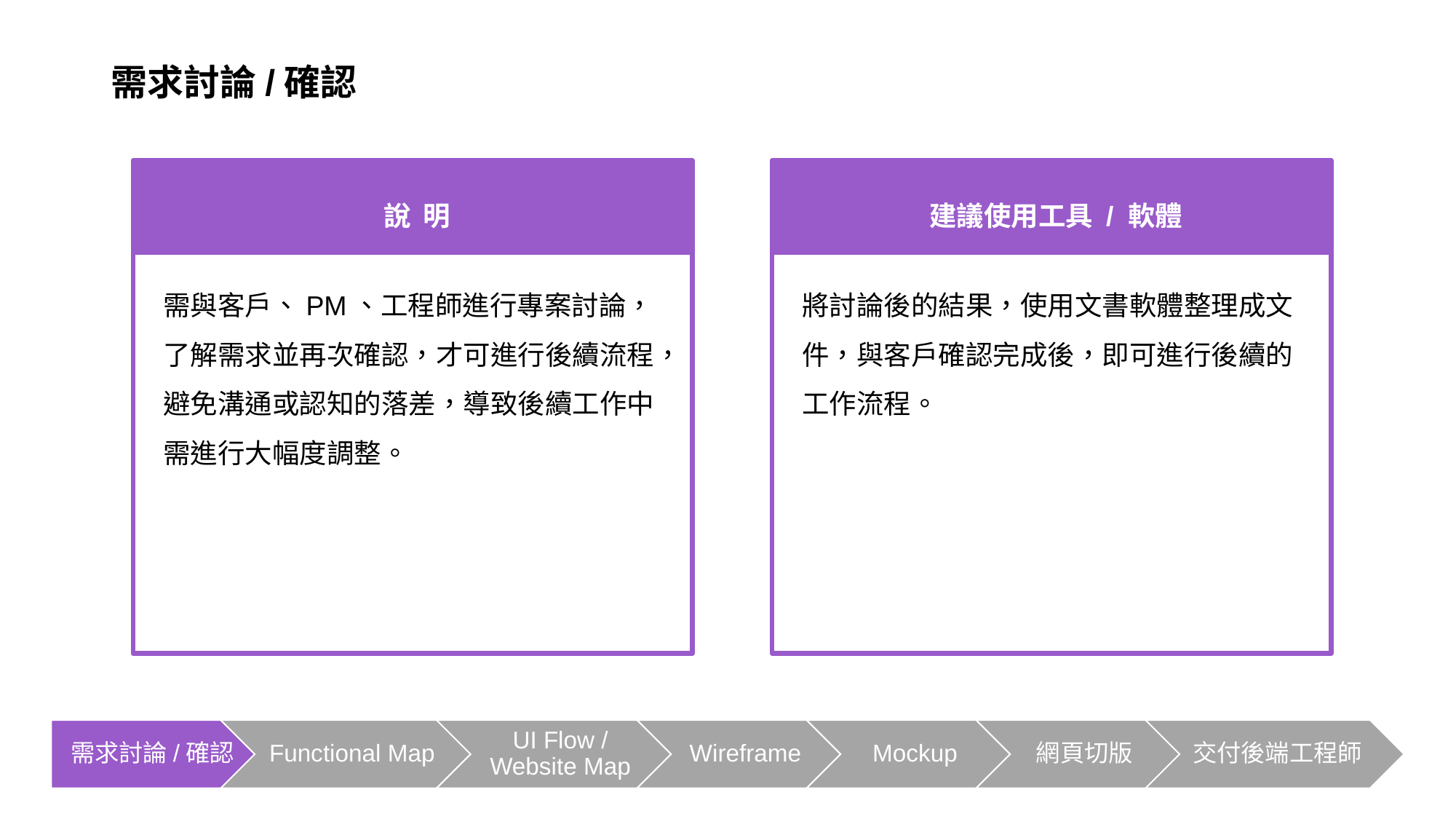

需求討論/確認
說  明
需與客戶、PM、工程師進行專案討論，了解需求並再次確認，才可進行後續流程，避免溝通或認知的落差，導致後續工作中需進行大幅度調整。
建議使用工具 / 軟體
將討論後的結果，使用文書軟體整理成文件，與客戶確認完成後，即可進行後續的工作流程。
需求討論/確認
Functional Map
UI Flow / Website Map
Wireframe
Mockup
網頁切版
交付後端工程師